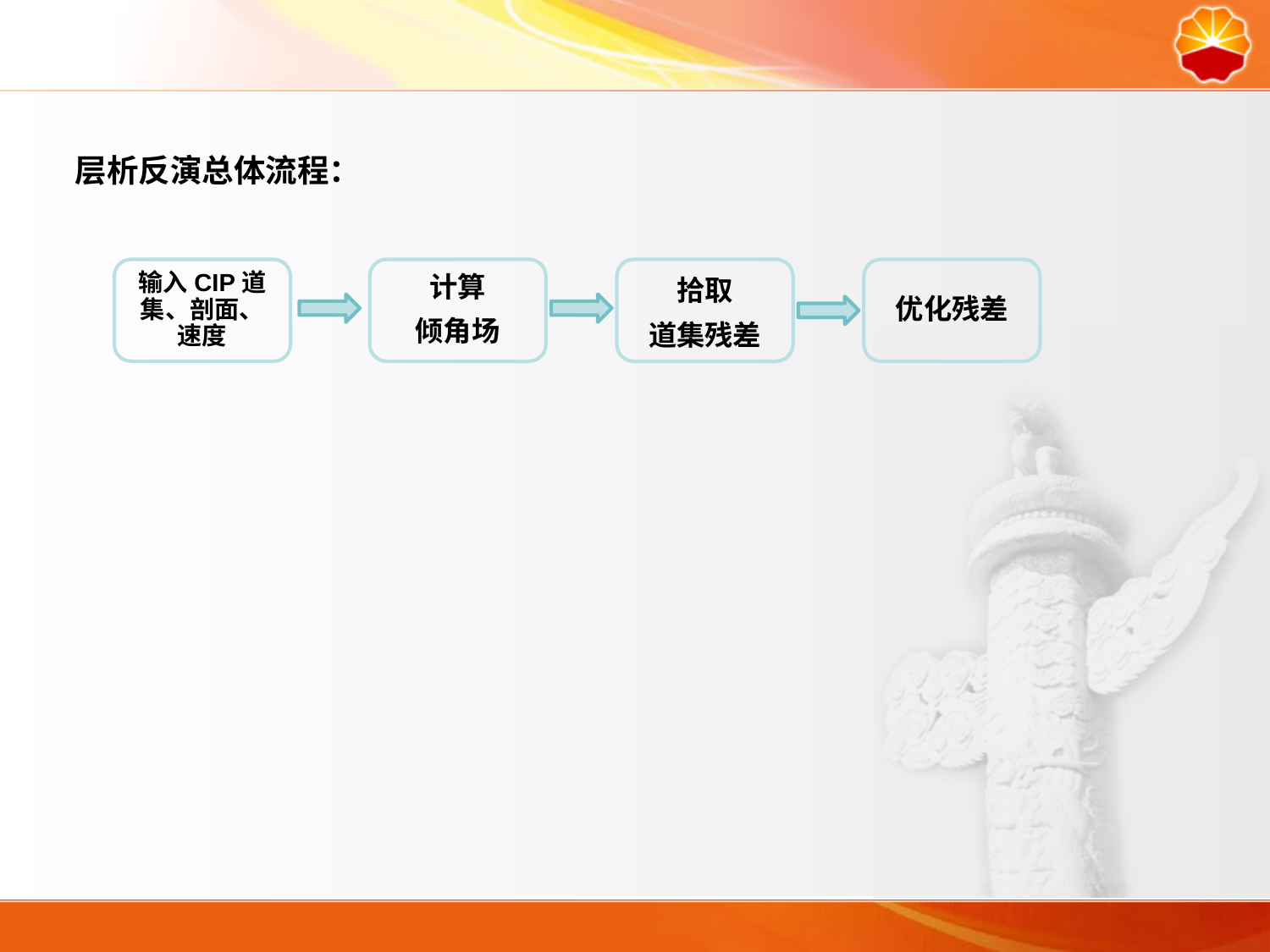

层析反演总体流程：
输入CIP道集、剖面、速度
计算
倾角场

拾取
道集残差

优化残差

5